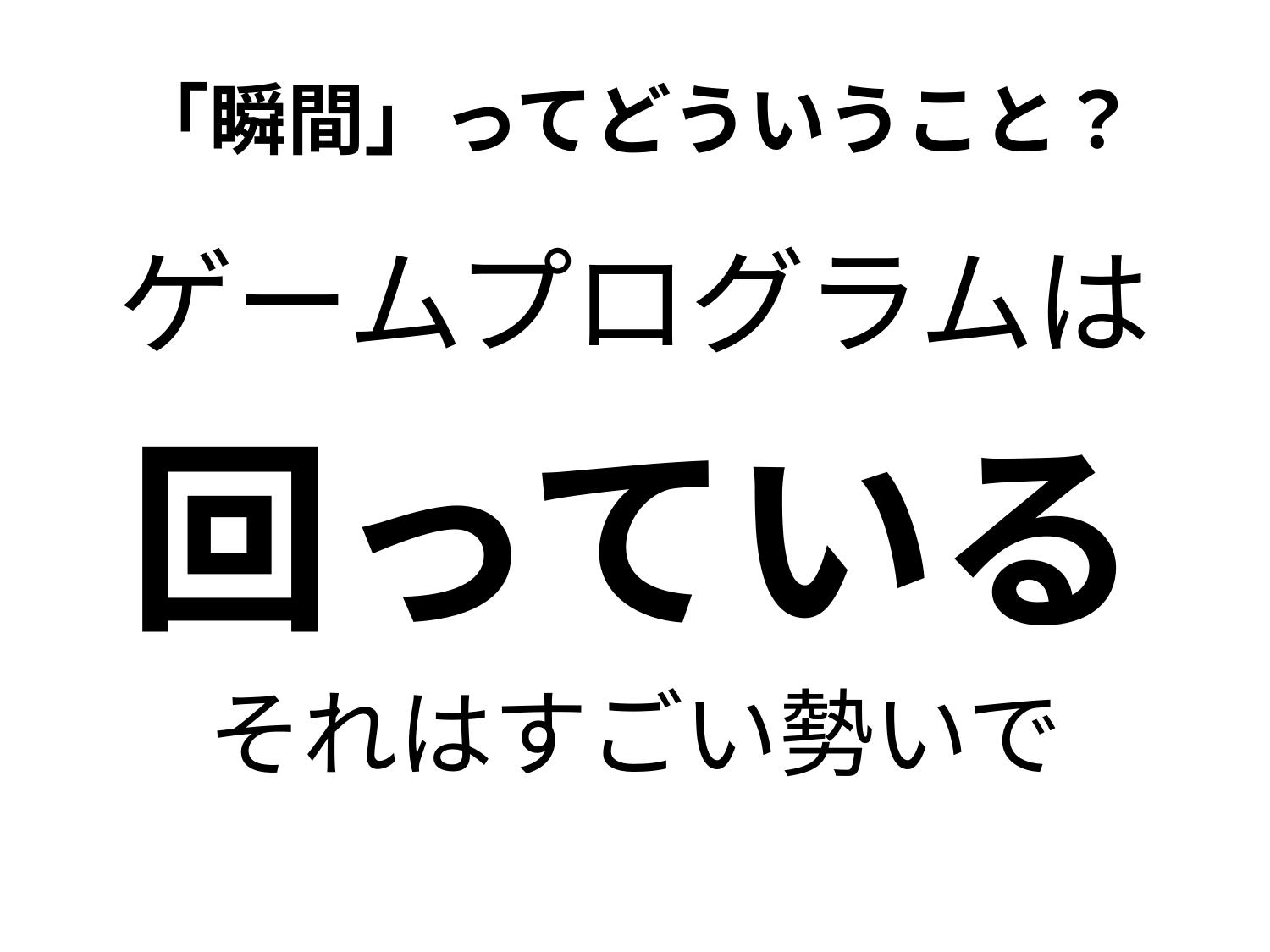

# 「瞬間」ってどういうこと？
ゲームプログラムは
回っている
それはすごい勢いで